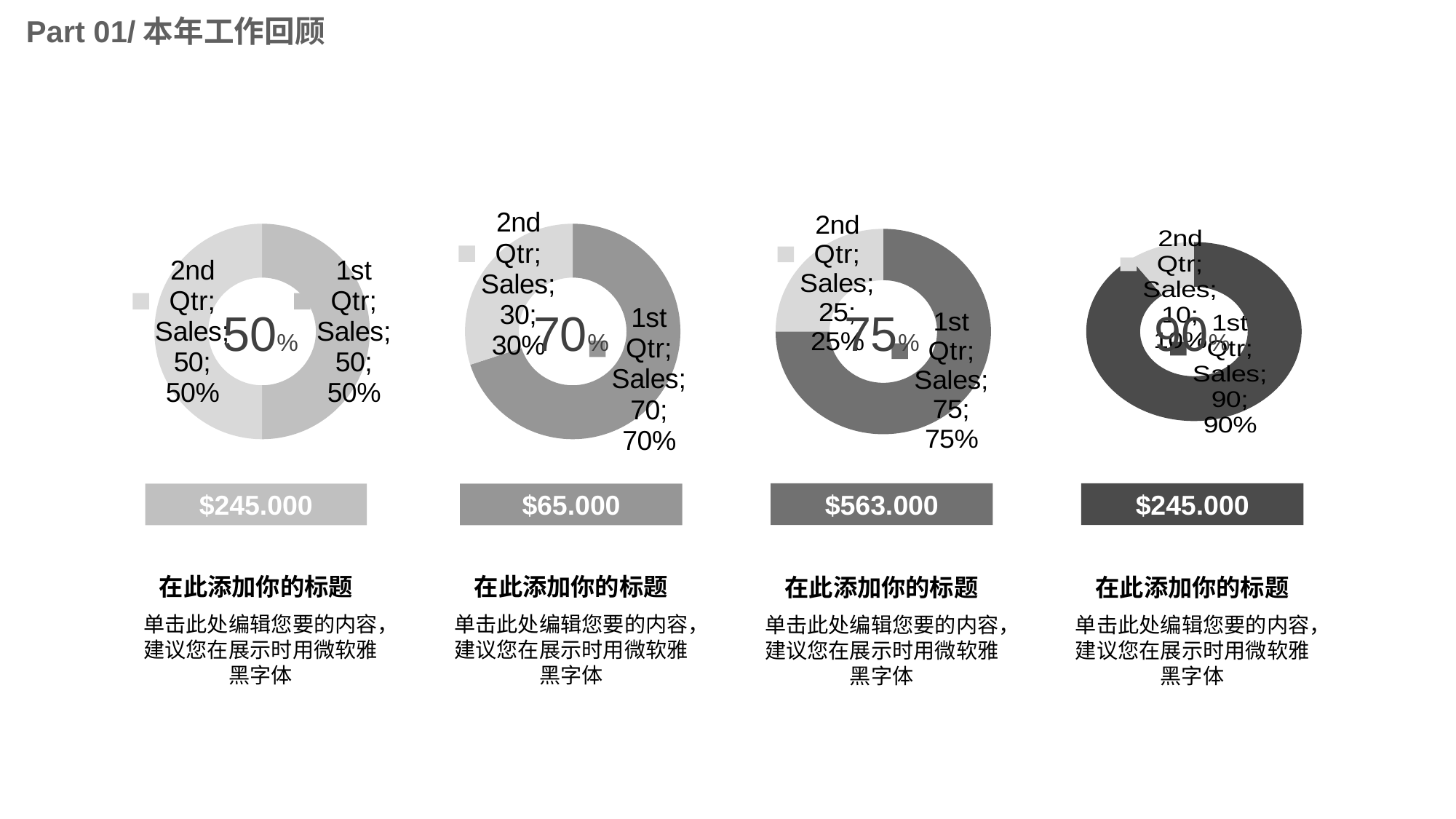

Part 01/本年工作回顾

### Chart

| Category | Sales |
|---|---|
| 1st Qtr | 50.0 |
| 2nd Qtr | 50.0 |

### Chart

| Category | Sales |
|---|---|
| 1st Qtr | 70.0 |
| 2nd Qtr | 30.0 |

### Chart

| Category | Sales |
|---|---|
| 1st Qtr | 75.0 |
| 2nd Qtr | 25.0 |

### Chart

| Category | Sales |
|---|---|
| 1st Qtr | 90.0 |
| 2nd Qtr | 10.0 |
50%
70%
90%
75%
$563.000
$245.000
$245.000
$65.000
在此添加你的标题
在此添加你的标题
在此添加你的标题
在此添加你的标题
单击此处编辑您要的内容，建议您在展示时用微软雅黑字体
单击此处编辑您要的内容，建议您在展示时用微软雅黑字体
单击此处编辑您要的内容，建议您在展示时用微软雅黑字体
单击此处编辑您要的内容，建议您在展示时用微软雅黑字体